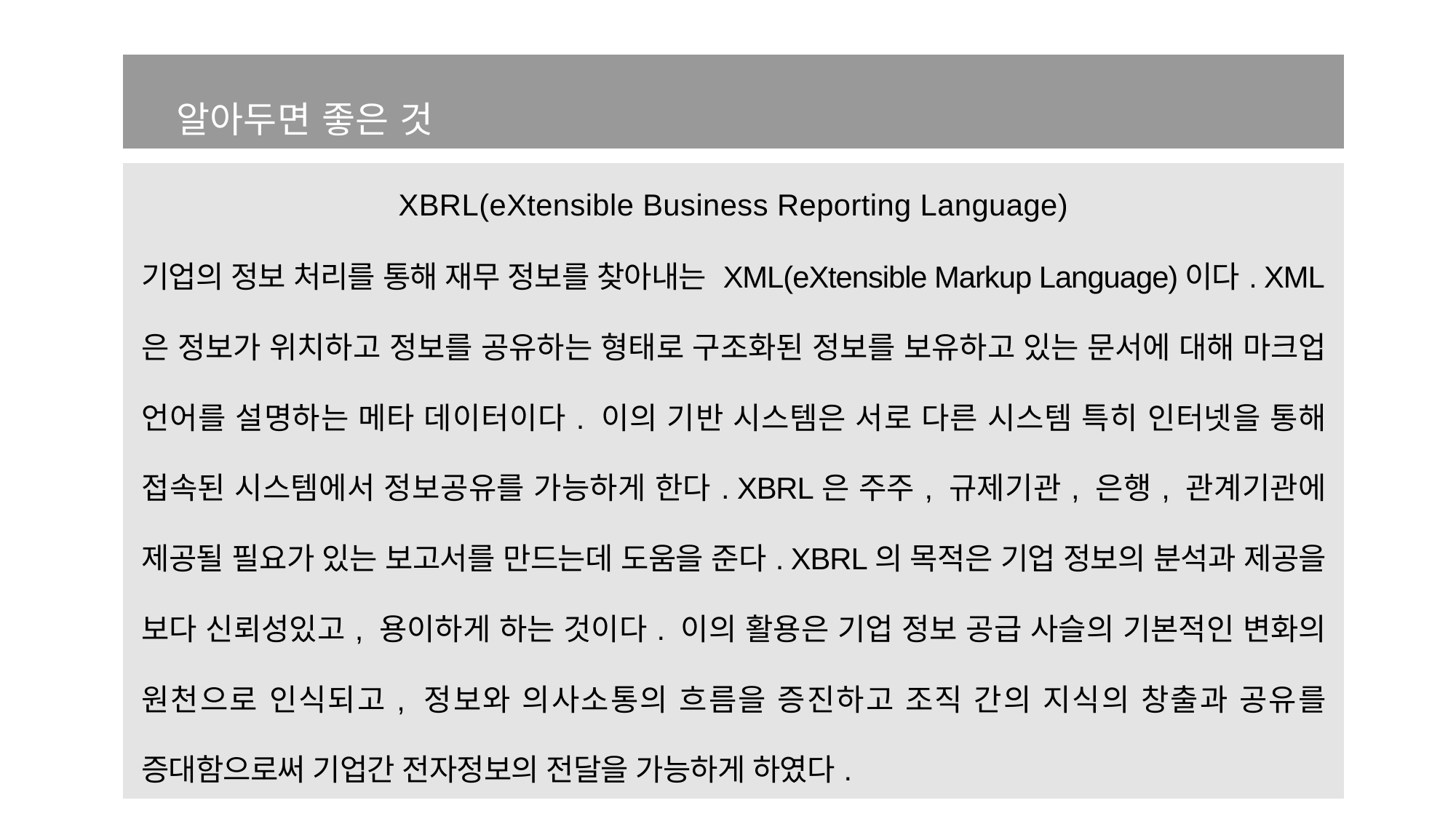

| 알아두면 좋은 것 |
| --- |
|  |
| XBRL(eXtensible Business Reporting Language) 기업의 정보 처리를 통해 재무 정보를 찾아내는 XML(eXtensible Markup Language)이다. XML은 정보가 위치하고 정보를 공유하는 형태로 구조화된 정보를 보유하고 있는 문서에 대해 마크업 언어를 설명하는 메타 데이터이다. 이의 기반 시스템은 서로 다른 시스템 특히 인터넷을 통해 접속된 시스템에서 정보공유를 가능하게 한다. XBRL은 주주, 규제기관, 은행, 관계기관에 제공될 필요가 있는 보고서를 만드는데 도움을 준다. XBRL의 목적은 기업 정보의 분석과 제공을 보다 신뢰성있고, 용이하게 하는 것이다. 이의 활용은 기업 정보 공급 사슬의 기본적인 변화의 원천으로 인식되고, 정보와 의사소통의 흐름을 증진하고 조직 간의 지식의 창출과 공유를 증대함으로써 기업간 전자정보의 전달을 가능하게 하였다. |